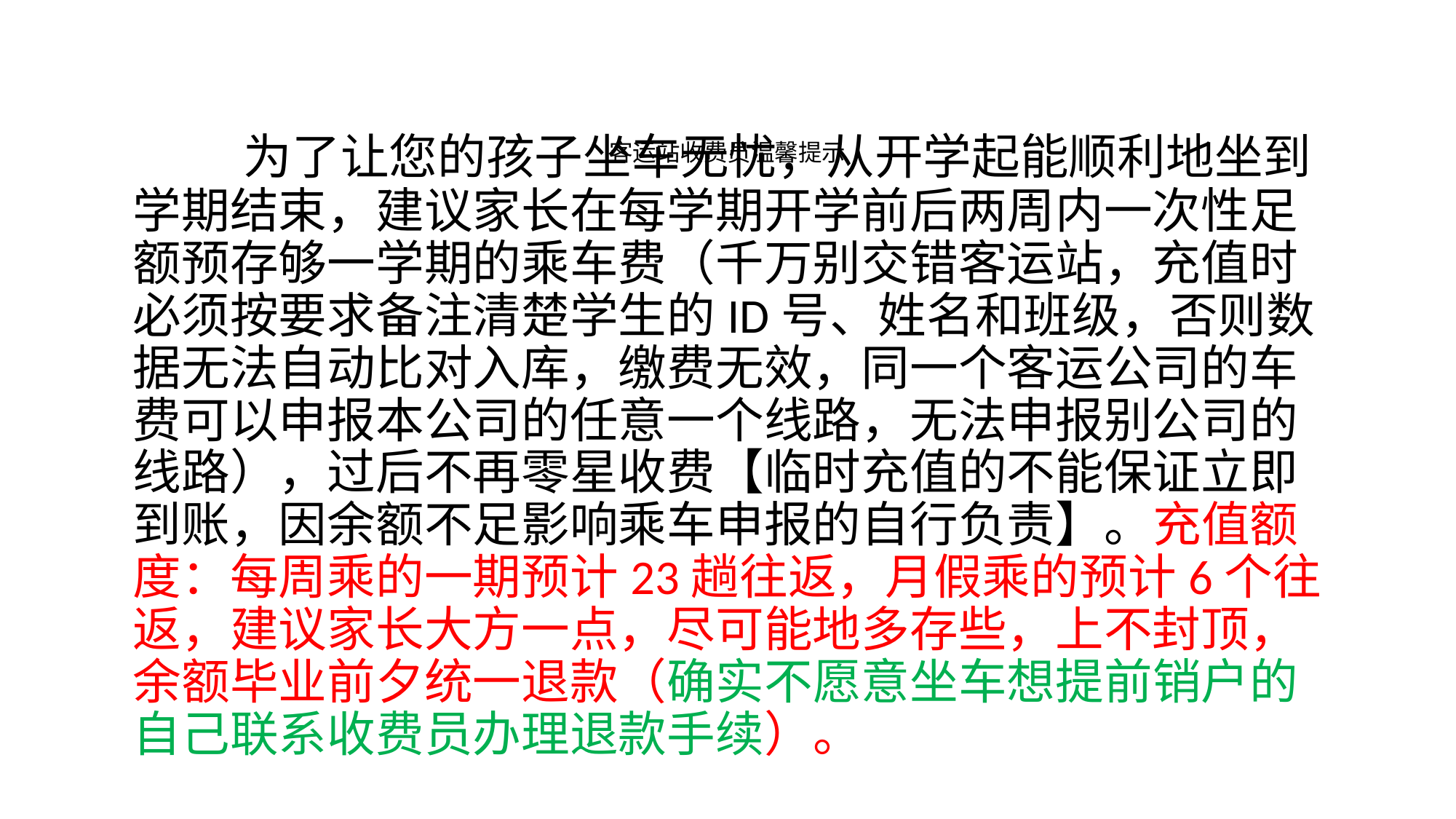

为了让您的孩子坐车无忧，从开学起能顺利地坐到学期结束，建议家长在每学期开学前后两周内一次性足额预存够一学期的乘车费（千万别交错客运站，充值时必须按要求备注清楚学生的ID号、姓名和班级，否则数据无法自动比对入库，缴费无效，同一个客运公司的车费可以申报本公司的任意一个线路，无法申报别公司的线路），过后不再零星收费【临时充值的不能保证立即到账，因余额不足影响乘车申报的自行负责】。充值额度：每周乘的一期预计23趟往返，月假乘的预计6个往返，建议家长大方一点，尽可能地多存些，上不封顶，余额毕业前夕统一退款（确实不愿意坐车想提前销户的自己联系收费员办理退款手续）。

# 客运站收费员温馨提示